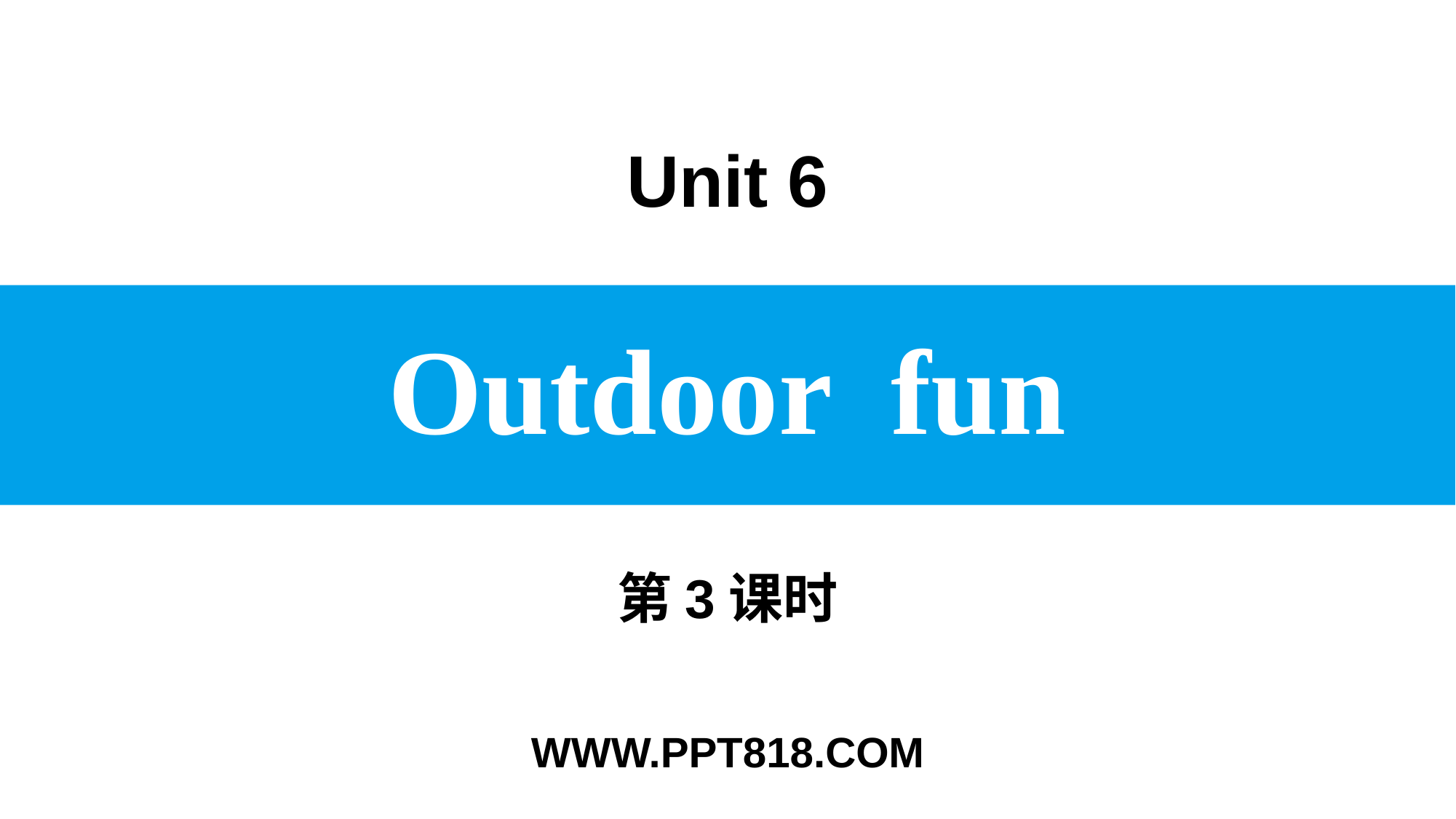

Unit 6
# Outdoor  fun
第3课时
WWW.PPT818.COM